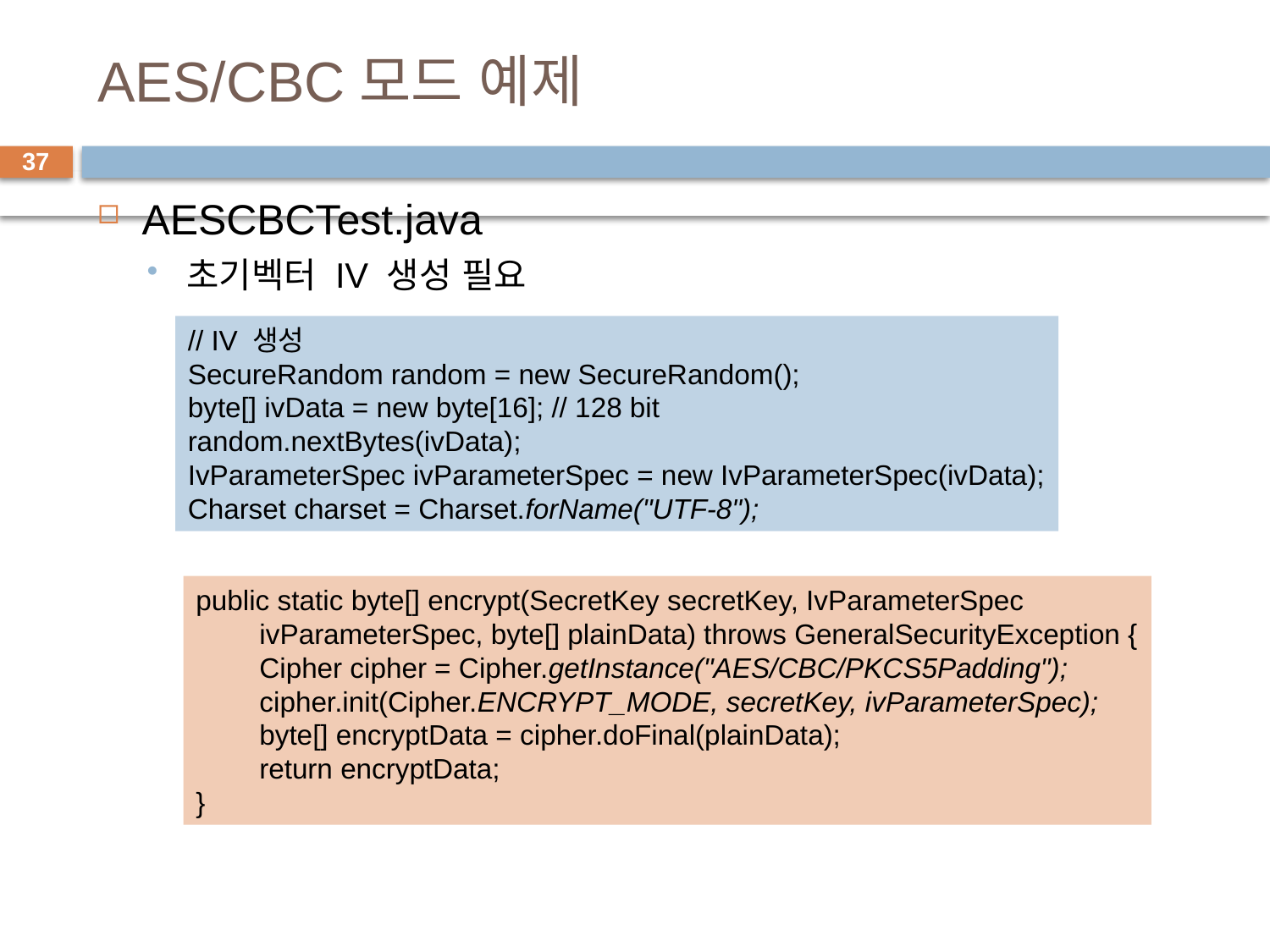

# AES/CBC모드 예제
37
AESCBCTest.java
초기벡터 IV 생성 필요

// IV 생성
SecureRandom random = new SecureRandom();
byte[] ivData = new byte[16]; // 128 bit
random.nextBytes(ivData);
IvParameterSpec ivParameterSpec = new IvParameterSpec(ivData);
Charset charset = Charset.forName("UTF-8");
public static byte[] encrypt(SecretKey secretKey, IvParameterSpec
ivParameterSpec, byte[] plainData) throws GeneralSecurityException {
Cipher cipher = Cipher.getInstance("AES/CBC/PKCS5Padding");
cipher.init(Cipher.ENCRYPT_MODE, secretKey, ivParameterSpec);
byte[] encryptData = cipher.doFinal(plainData);
return encryptData;
}